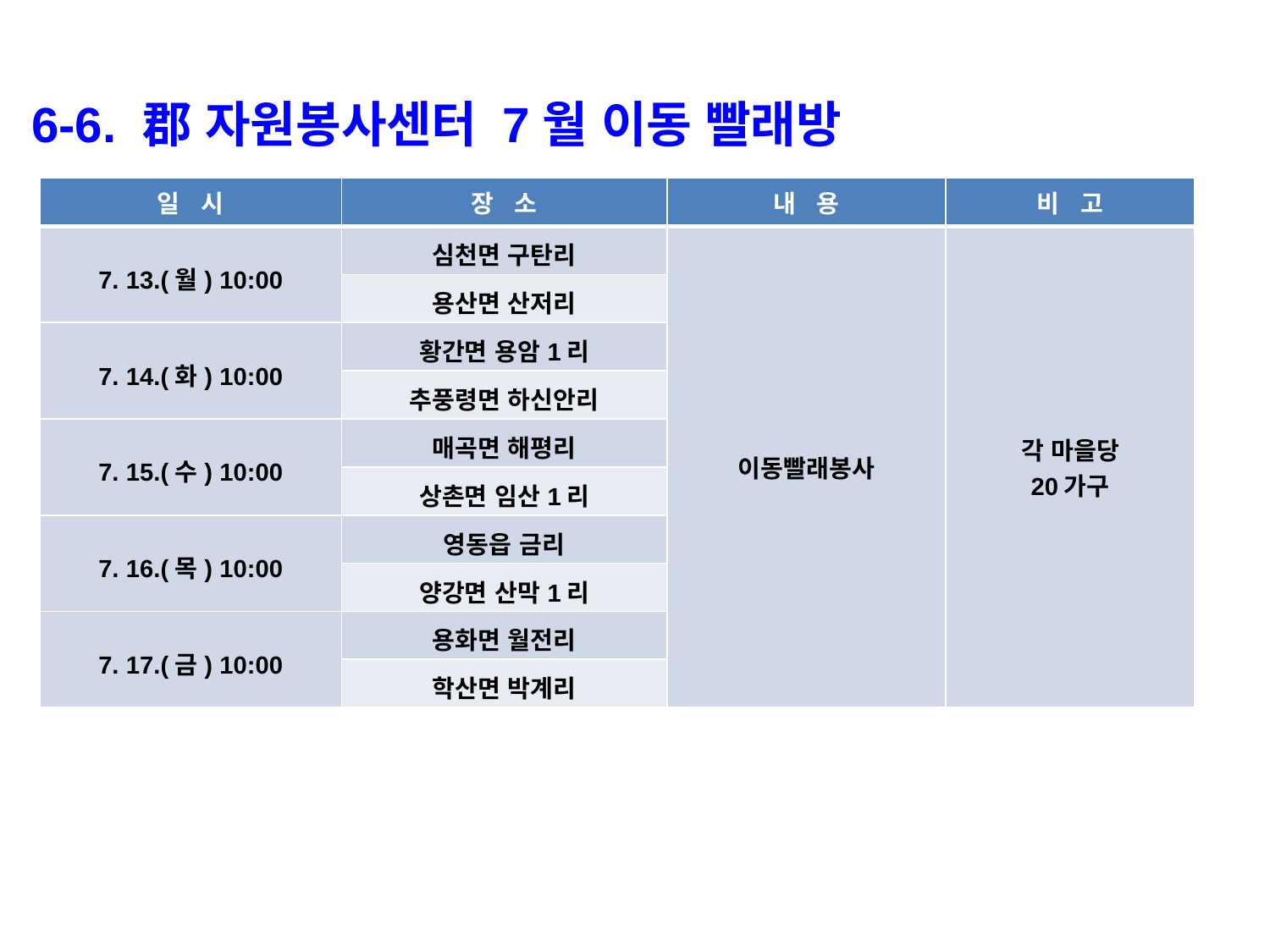

6-6. 郡 자원봉사센터 7월 이동 빨래방

| 일 시 | 장 소 | 내 용 | 비 고 |
| --- | --- | --- | --- |
| 7. 13.(월) 10:00 | 심천면 구탄리 | 이동빨래봉사 | 각 마을당 20가구 |
|  | 용산면 산저리 |  |  |
| 7. 14.(화) 10:00 | 황간면 용암1리 |  |  |
|  | 추풍령면 하신안리 |  |  |
| 7. 15.(수) 10:00 | 매곡면 해평리 |  |  |
|  | 상촌면 임산1리 |  |  |
| 7. 16.(목) 10:00 | 영동읍 금리 |  |  |
|  | 양강면 산막1리 |  |  |
| 7. 17.(금) 10:00 | 용화면 월전리 |  |  |
|  | 학산면 박계리 |  |  |